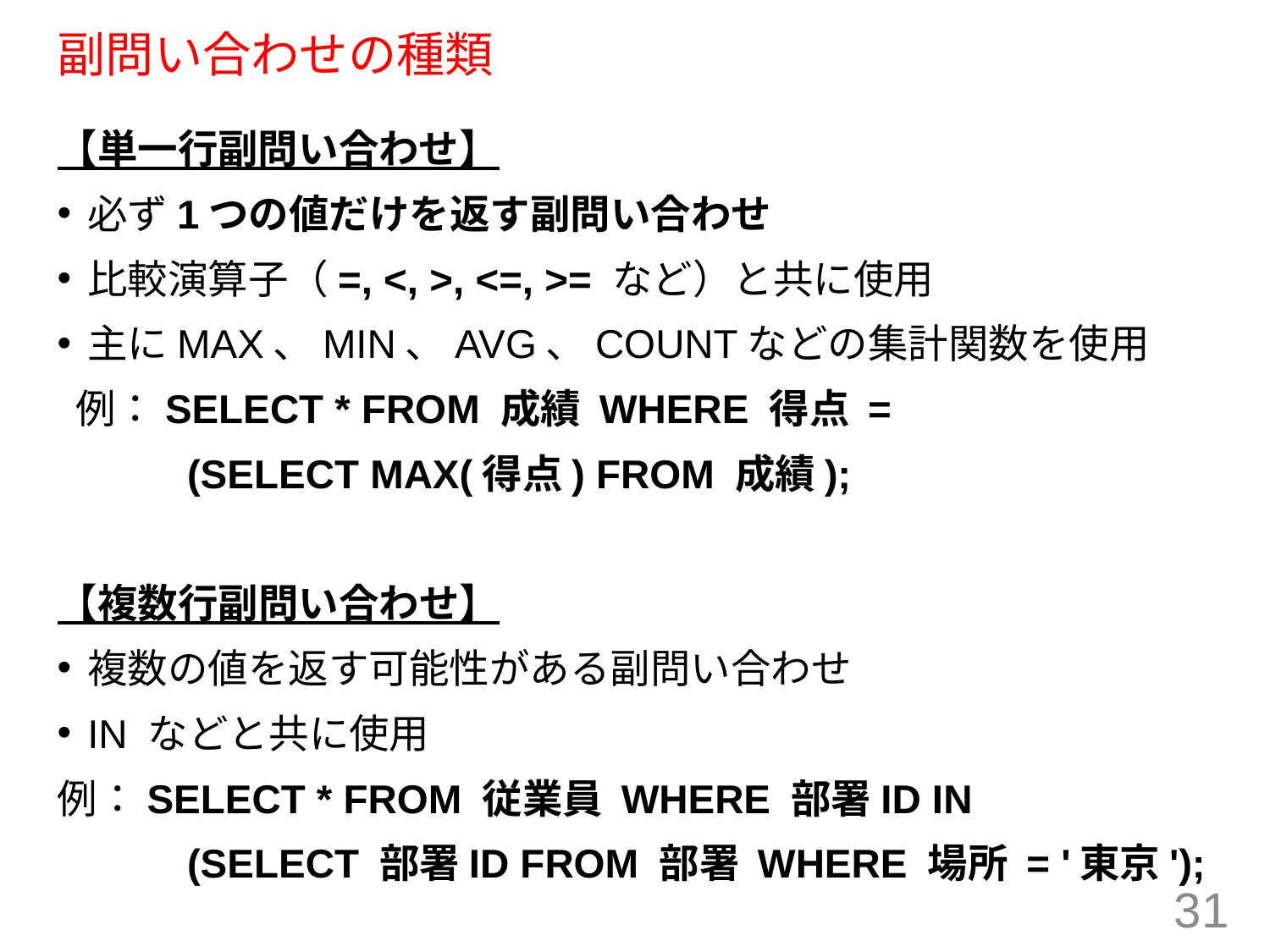

# 副問い合わせの種類
【単一行副問い合わせ】
必ず1つの値だけを返す副問い合わせ
比較演算子（=, <, >, <=, >= など）と共に使用
主にMAX、MIN、AVG、COUNTなどの集計関数を使用
 例：SELECT * FROM 成績 WHERE 得点 =
　　　(SELECT MAX(得点) FROM 成績);

【複数行副問い合わせ】
複数の値を返す可能性がある副問い合わせ
IN などと共に使用
例：SELECT * FROM 従業員 WHERE 部署ID IN
　　　(SELECT 部署ID FROM 部署 WHERE 場所 = '東京');
31